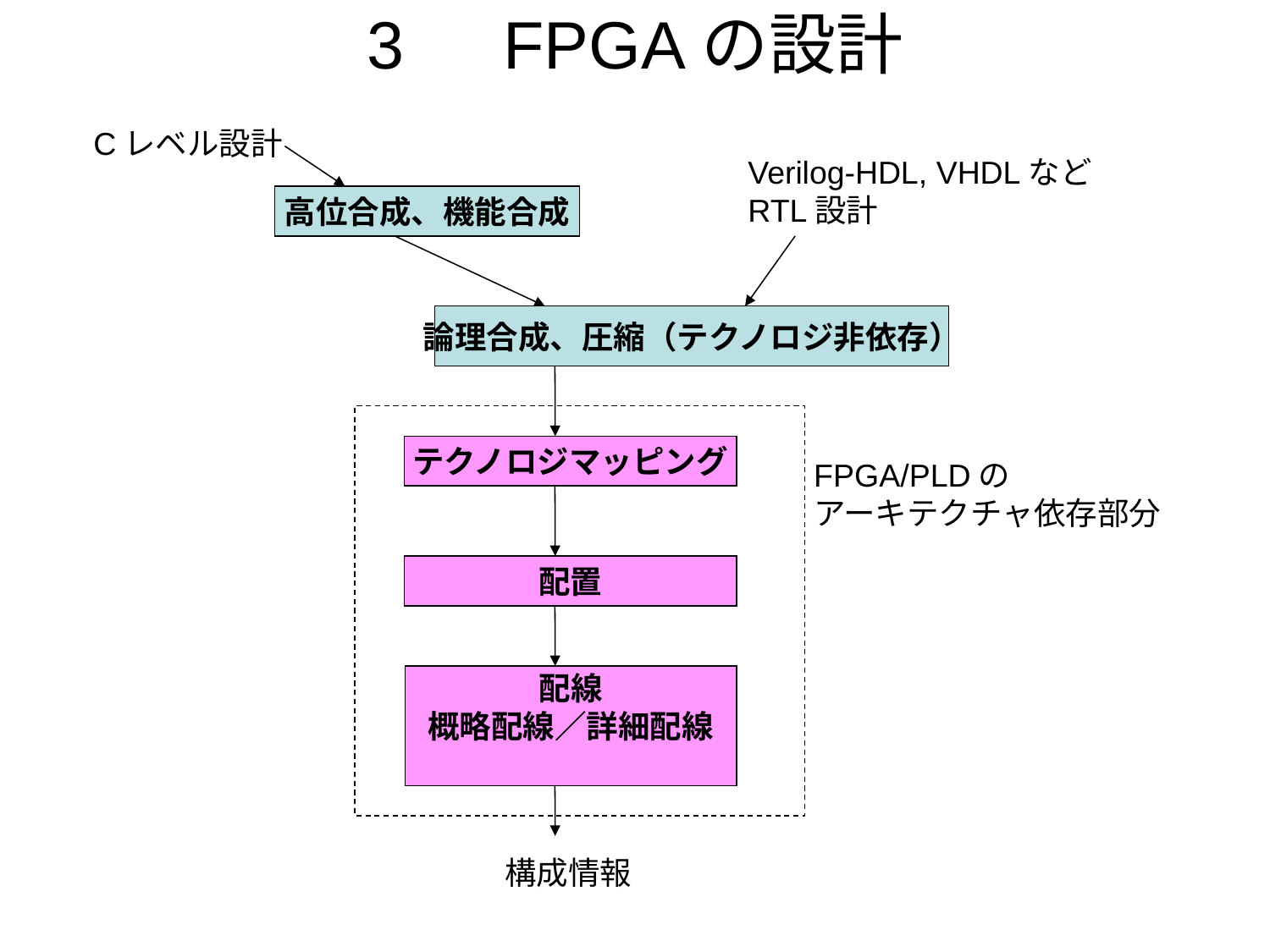

# 3　FPGAの設計
Cレベル設計

Verilog-HDL, VHDLなど
RTL設計
高位合成、機能合成

論理合成、圧縮（テクノロジ非依存）

テクノロジマッピング
FPGA/PLDの
アーキテクチャ依存部分

配置

配線
概略配線／詳細配線

構成情報